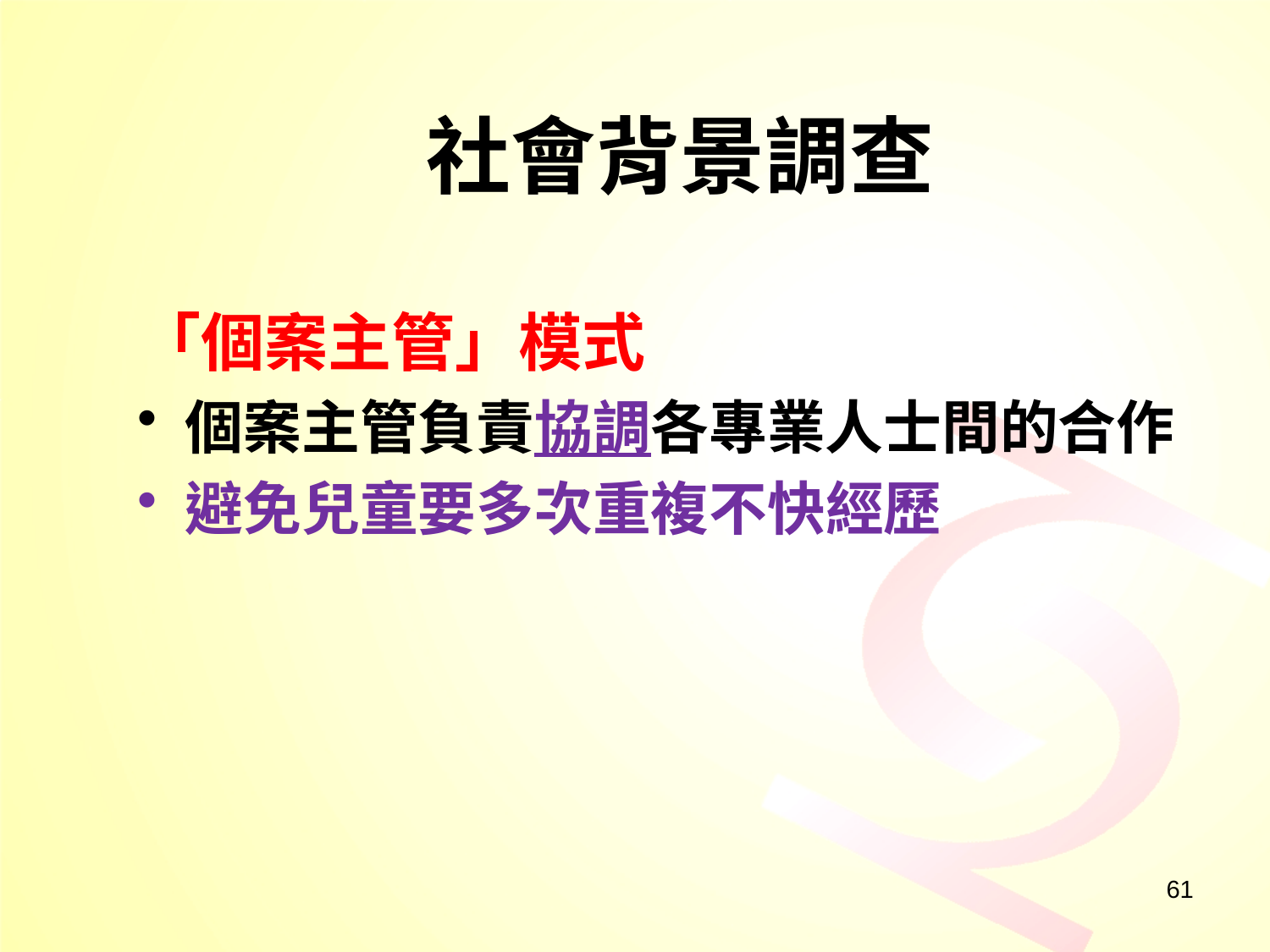

社會背景調查
「個案主管」模式
個案主管負責協調各專業人士間的合作
避免兒童要多次重複不快經歷
61